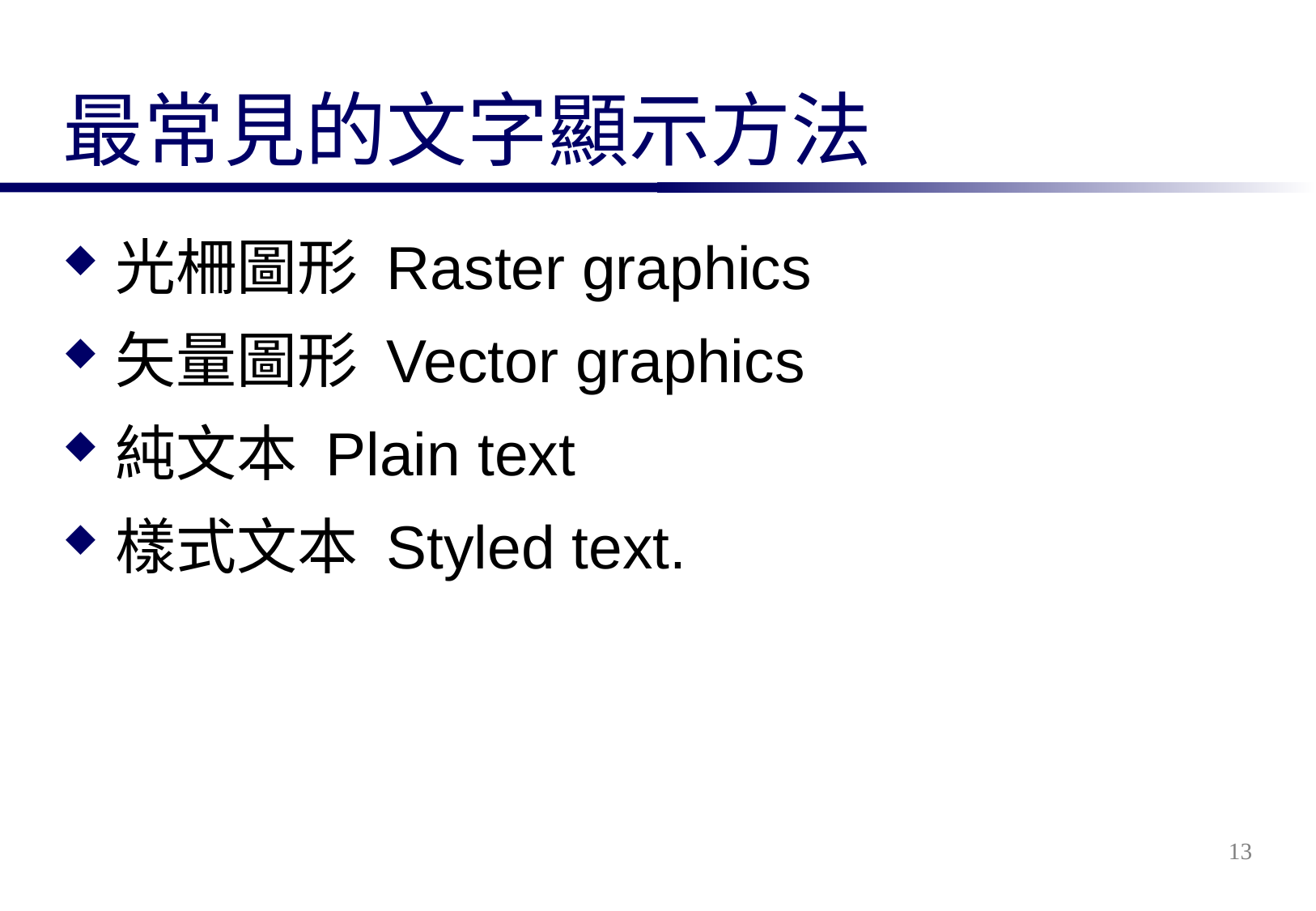

# 最常見的文字顯示方法
光柵圖形 Raster graphics
矢量圖形 Vector graphics
純文本 Plain text
樣式文本 Styled text.
13